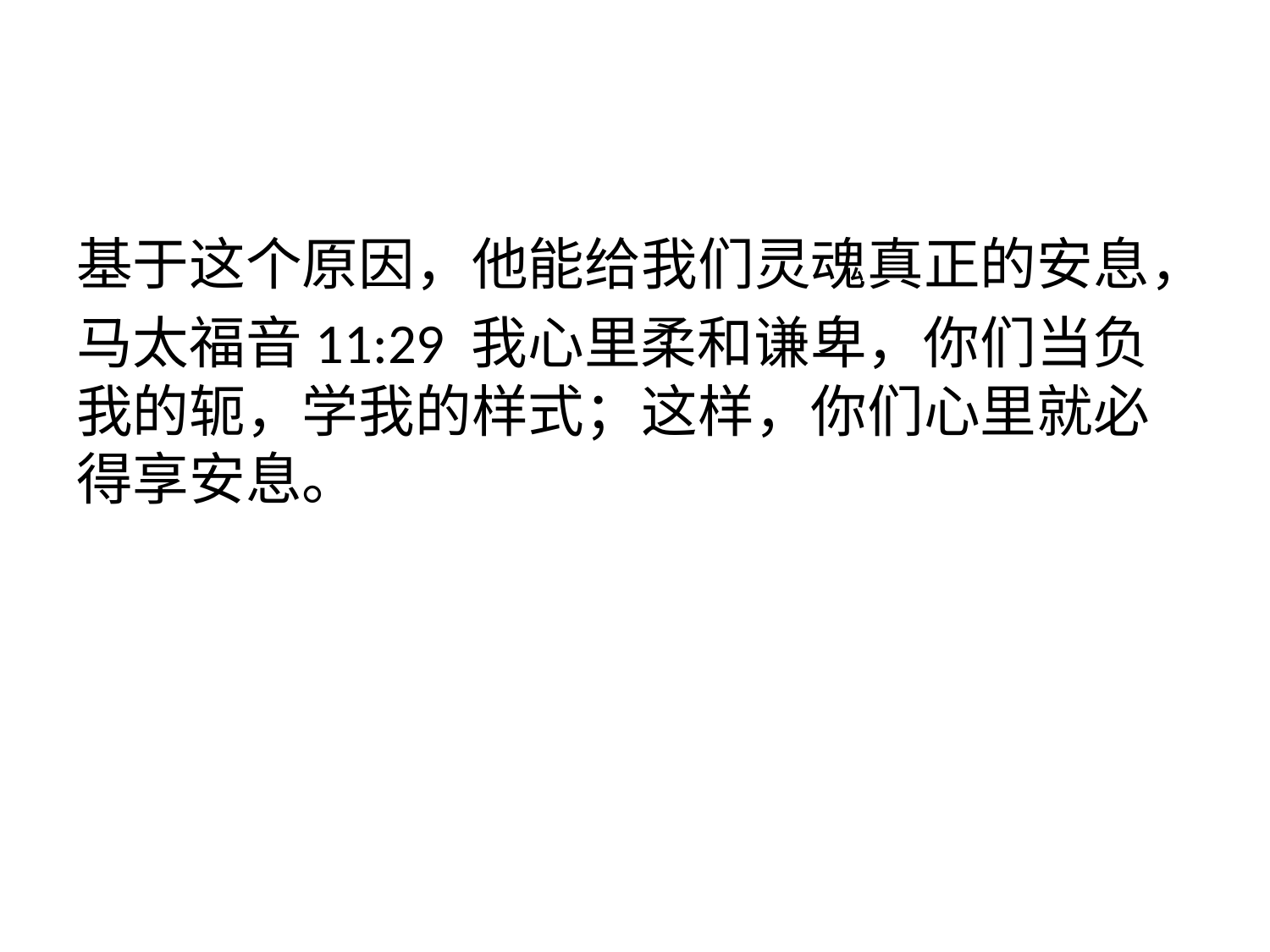

#
基于这个原因，他能给我们灵魂真正的安息，
马太福音11:29 我心里柔和谦卑，你们当负我的轭，学我的样式；这样，你们心里就必得享安息。